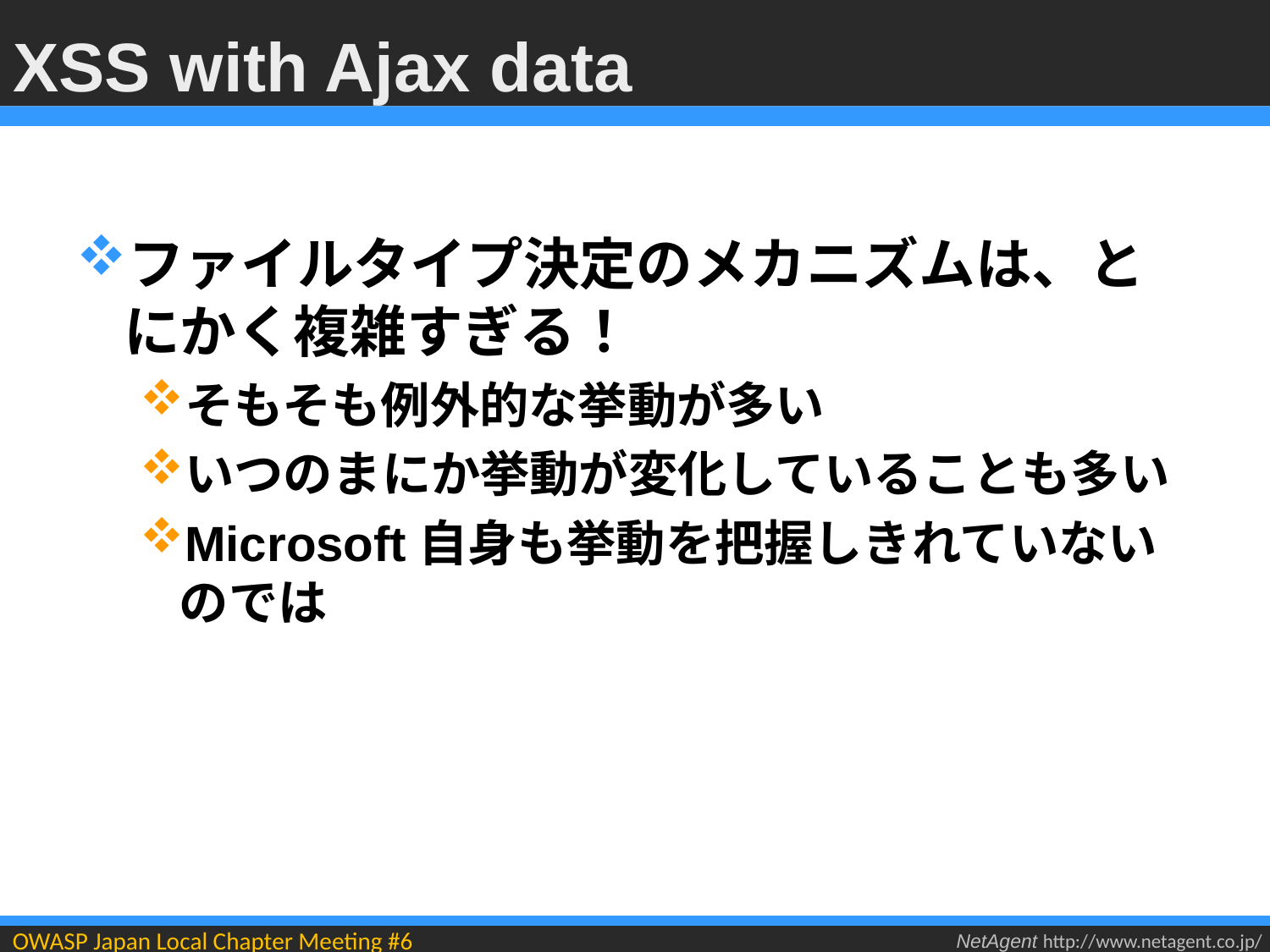

# XSS with Ajax data
ファイルタイプ決定のメカニズムは、とにかく複雑すぎる！
そもそも例外的な挙動が多い
いつのまにか挙動が変化していることも多い
Microsoft自身も挙動を把握しきれていないのでは